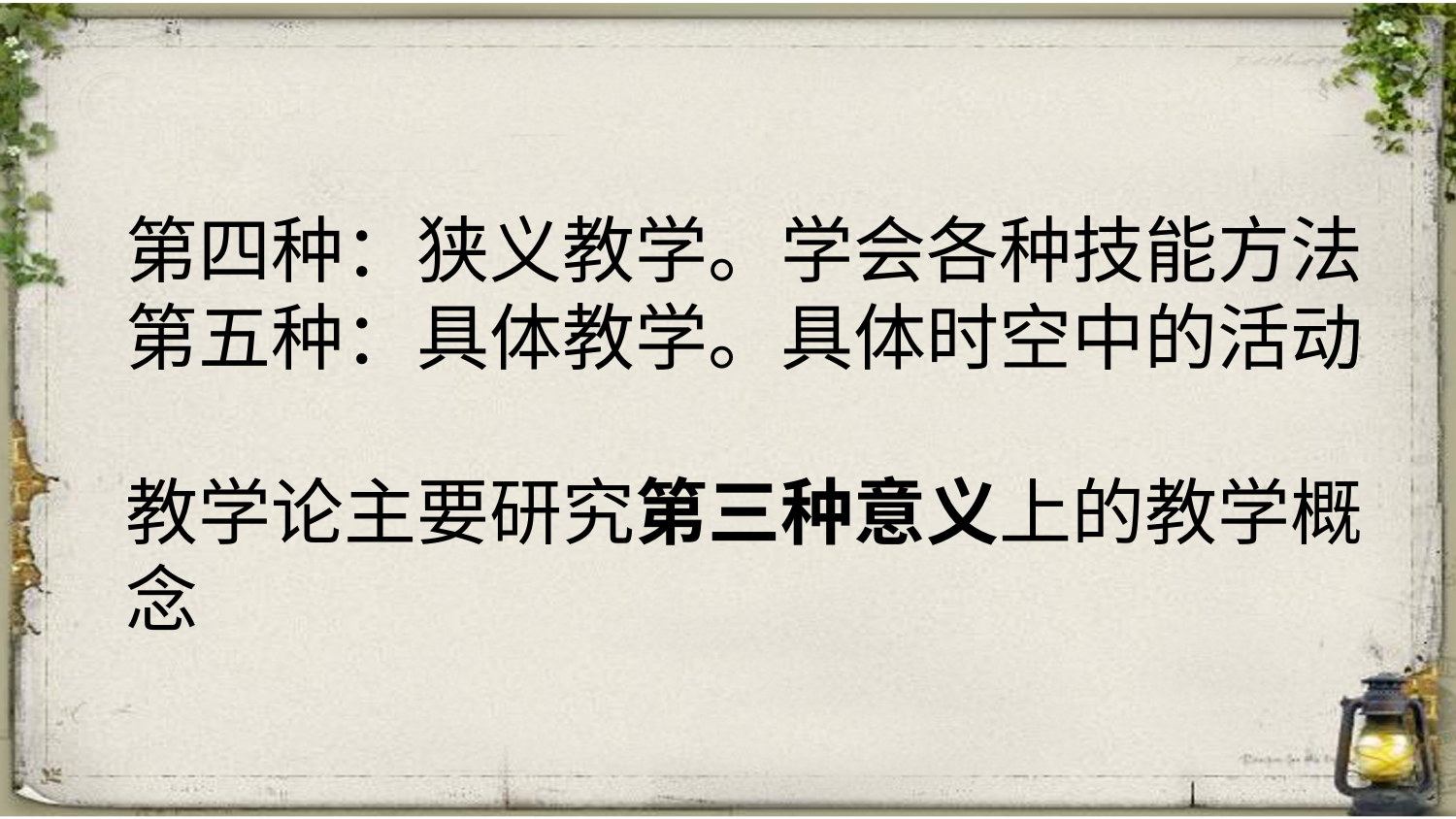

第四种：狭义教学。学会各种技能方法
第五种：具体教学。具体时空中的活动

教学论主要研究第三种意义上的教学概念